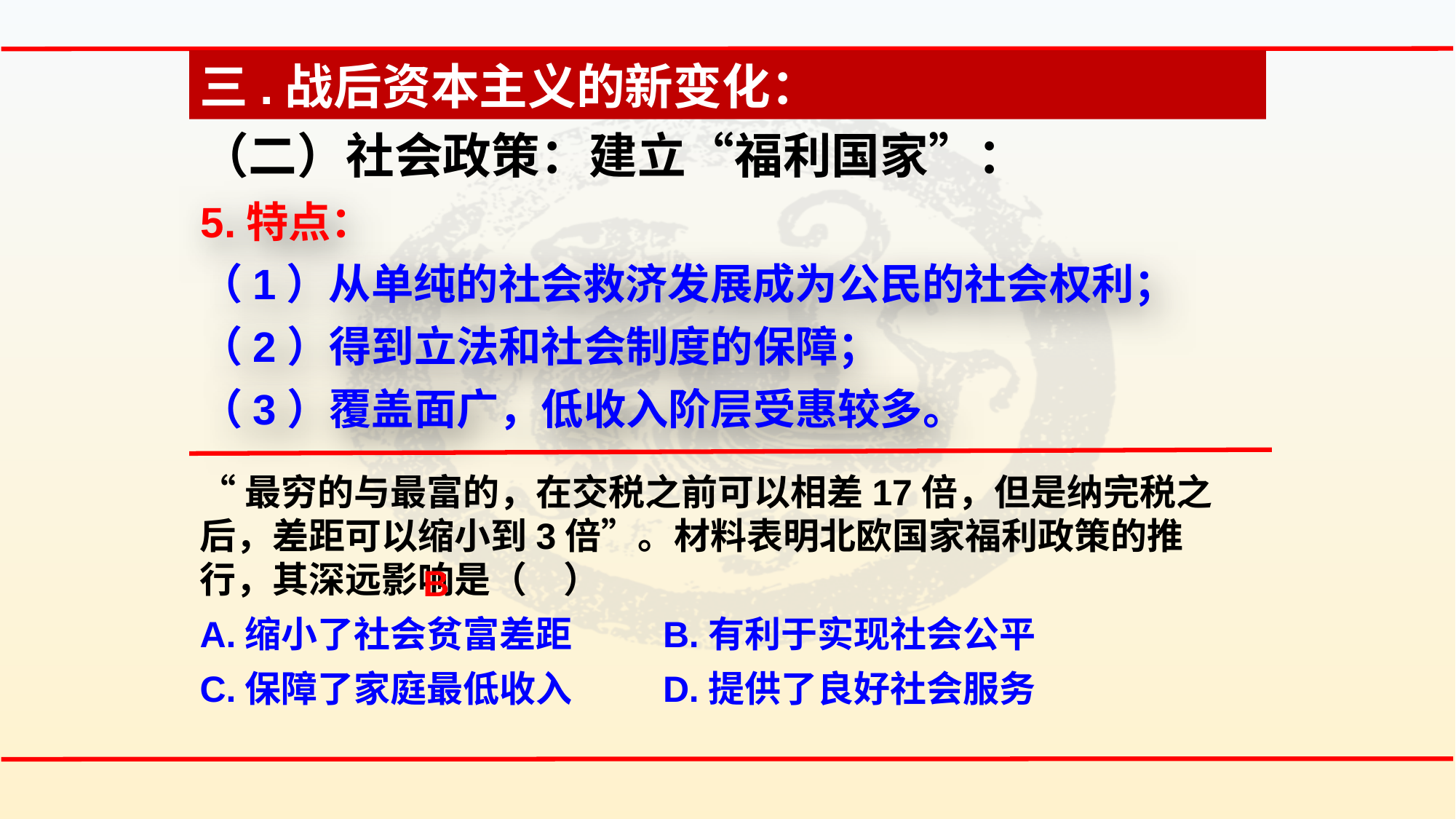

三.战后资本主义的新变化：
（二）社会政策：建立“福利国家”：
5.特点：
（1）从单纯的社会救济发展成为公民的社会权利；
（2）得到立法和社会制度的保障；
（3）覆盖面广，低收入阶层受惠较多。
“最穷的与最富的，在交税之前可以相差17倍，但是纳完税之后，差距可以缩小到3倍”。材料表明北欧国家福利政策的推行，其深远影响是（　）
A.缩小了社会贫富差距          B.有利于实现社会公平
C.保障了家庭最低收入          D.提供了良好社会服务
B